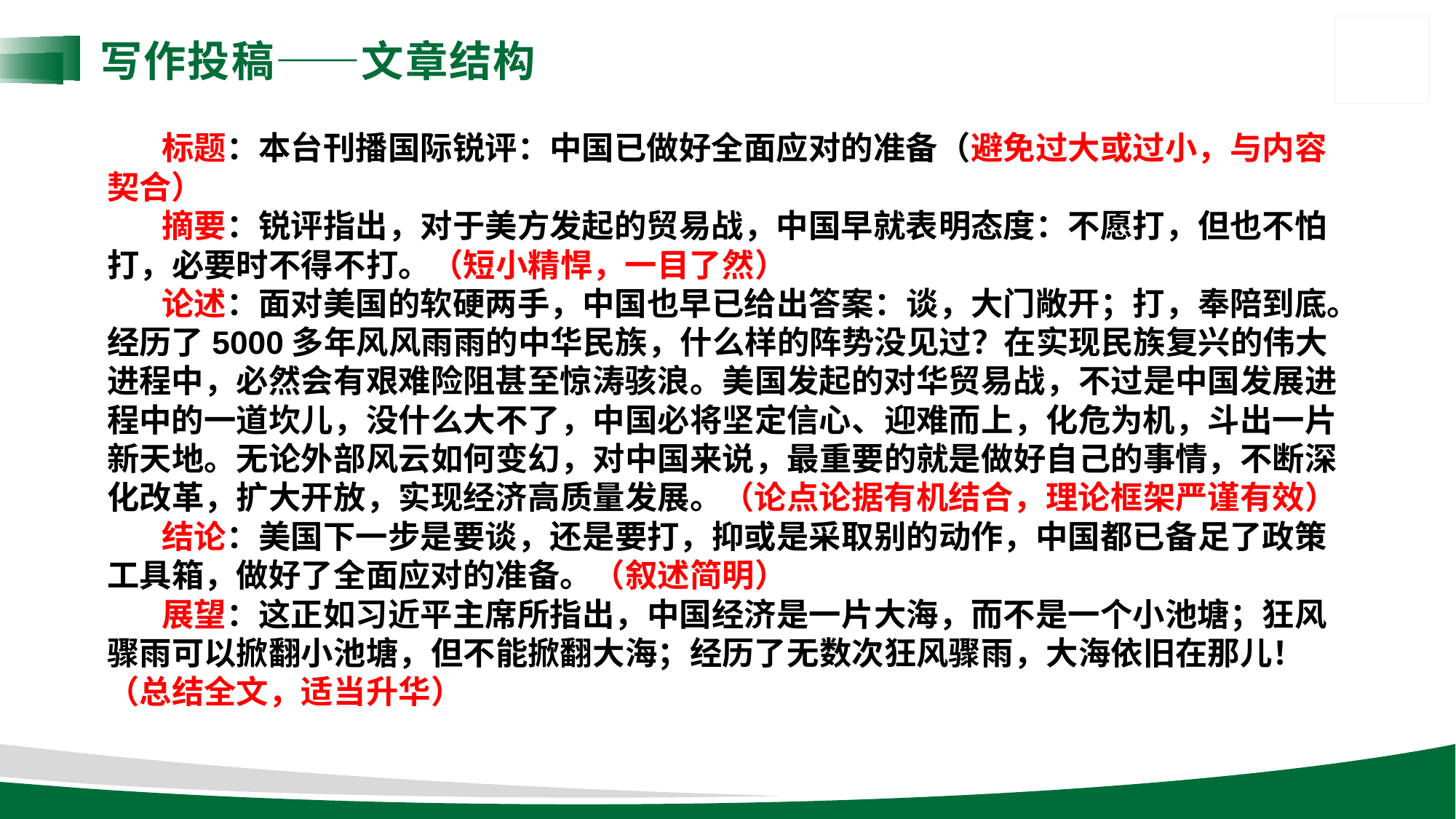

写作投稿——文章结构
标题：本台刊播国际锐评：中国已做好全面应对的准备（避免过大或过小，与内容契合）
摘要：锐评指出，对于美方发起的贸易战，中国早就表明态度：不愿打，但也不怕打，必要时不得不打。（短小精悍，一目了然）
论述：面对美国的软硬两手，中国也早已给出答案：谈，大门敞开；打，奉陪到底。经历了5000多年风风雨雨的中华民族，什么样的阵势没见过？在实现民族复兴的伟大进程中，必然会有艰难险阻甚至惊涛骇浪。美国发起的对华贸易战，不过是中国发展进程中的一道坎儿，没什么大不了，中国必将坚定信心、迎难而上，化危为机，斗出一片新天地。无论外部风云如何变幻，对中国来说，最重要的就是做好自己的事情，不断深化改革，扩大开放，实现经济高质量发展。（论点论据有机结合，理论框架严谨有效）
结论：美国下一步是要谈，还是要打，抑或是采取别的动作，中国都已备足了政策工具箱，做好了全面应对的准备。（叙述简明）
展望：这正如习近平主席所指出，中国经济是一片大海，而不是一个小池塘；狂风骤雨可以掀翻小池塘，但不能掀翻大海；经历了无数次狂风骤雨，大海依旧在那儿！（总结全文，适当升华）